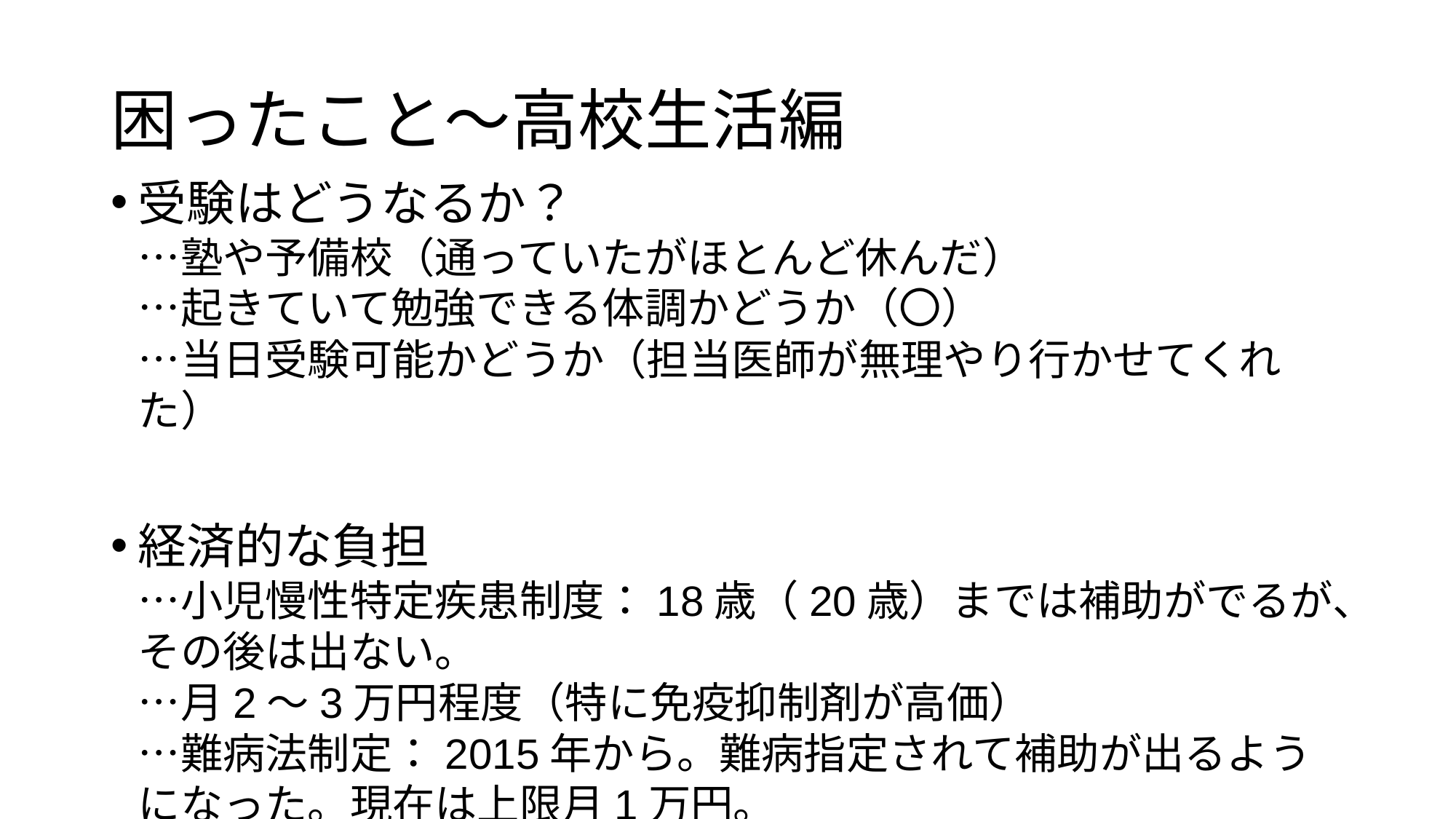

# 困ったこと～高校生活編
受験はどうなるか？
…塾や予備校（通っていたがほとんど休んだ）
…起きていて勉強できる体調かどうか（〇）
…当日受験可能かどうか（担当医師が無理やり行かせてくれた）

経済的な負担
…小児慢性特定疾患制度：18歳（20歳）までは補助がでるが、その後は出ない。
…月2～3万円程度（特に免疫抑制剤が高価）
…難病法制定：2015年から。難病指定されて補助が出るようになった。現在は上限月1万円。